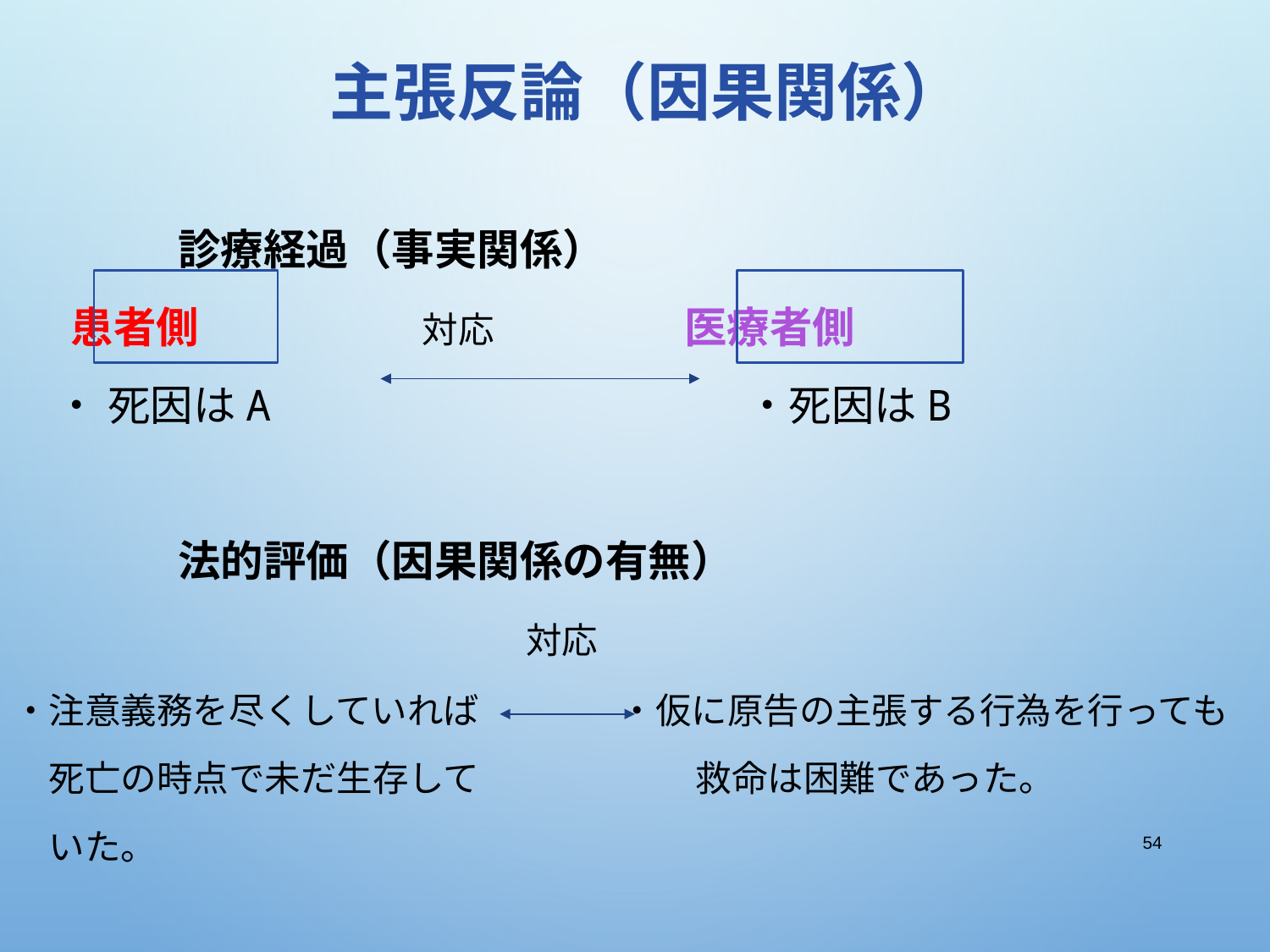

# 主張反論（因果関係）
                診療経過（事実関係）
     患者側　　　　　 対応　　　　  医療者側
　・ 死因はA　　 　　　　　　　　   ・死因はB

                法的評価（因果関係の有無）
　　　　　　　　　　　　対応
・注意義務を尽くしていれば　　　    ・仮に原告の主張する行為を行っても
　死亡の時点で未だ生存して　　　　　　救命は困難であった。
　いた。

54